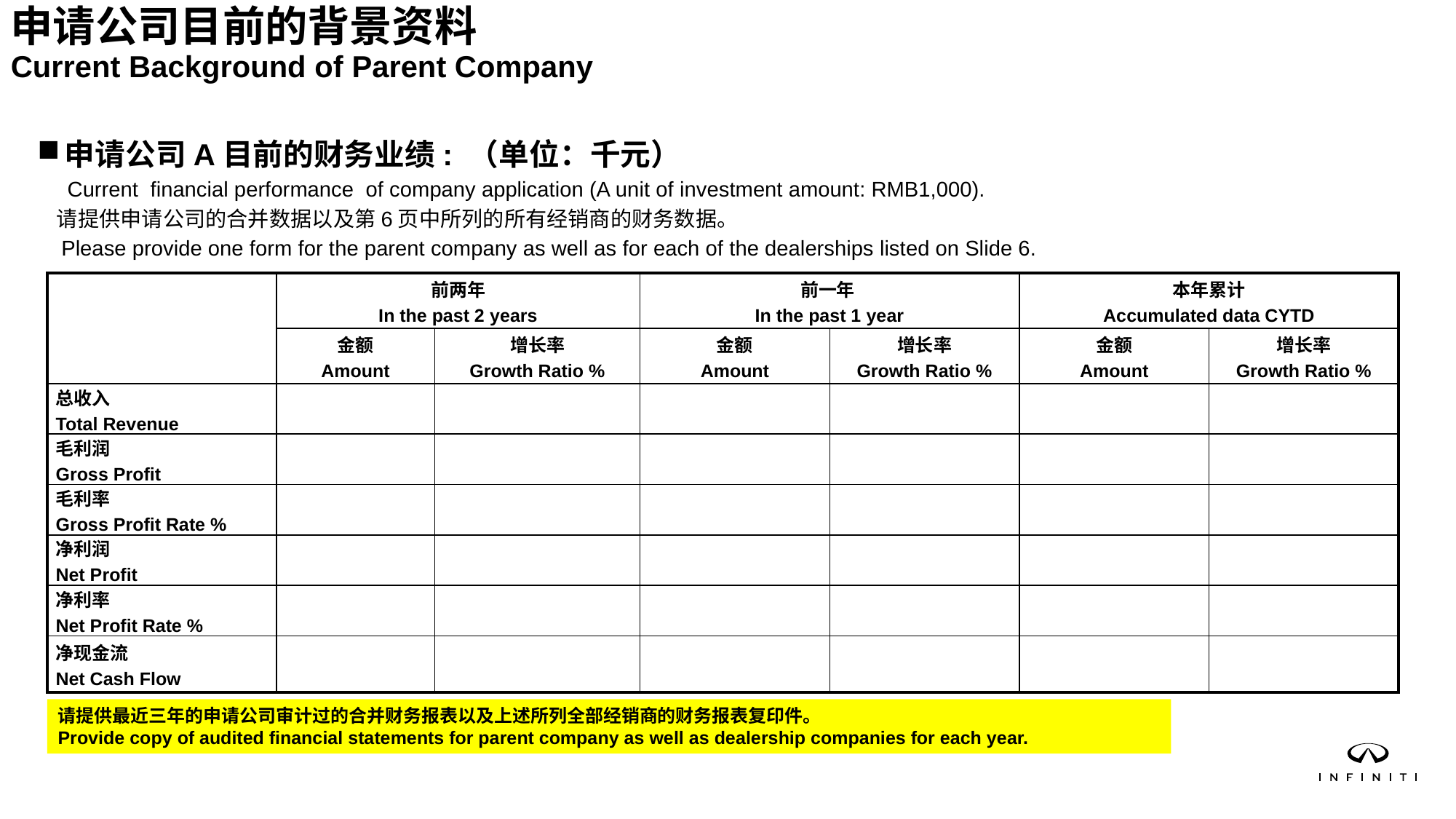

申请公司目前的背景资料
Current Background of Parent Company
申请公司A目前的财务业绩: （单位：千元）
     Current  financial performance  of company application (A unit of investment amount: RMB1,000).
   请提供申请公司的合并数据以及第6页中所列的所有经销商的财务数据。
    Please provide one form for the parent company as well as for each of the dealerships listed on Slide 6.
|  | 前两年 In the past 2 years |  | 前一年 In the past 1 year |  | 本年累计 Accumulated data CYTD |  |
| --- | --- | --- | --- | --- | --- | --- |
|  | 金额 Amount | 增长率 Growth Ratio % | 金额 Amount | 增长率 Growth Ratio % | 金额 Amount | 增长率 Growth Ratio % |
| 总收入 Total Revenue |  |  |  |  |  |  |
| 毛利润 Gross Profit |  |  |  |  |  |  |
| 毛利率 Gross Profit Rate % |  |  |  |  |  |  |
| 净利润 Net Profit |  |  |  |  |  |  |
| 净利率 Net Profit Rate % |  |  |  |  |  |  |
| 净现金流 Net Cash Flow |  |  |  |  |  |  |
请提供最近三年的申请公司审计过的合并财务报表以及上述所列全部经销商的财务报表复印件。
Provide copy of audited financial statements for parent company as well as dealership companies for each year.